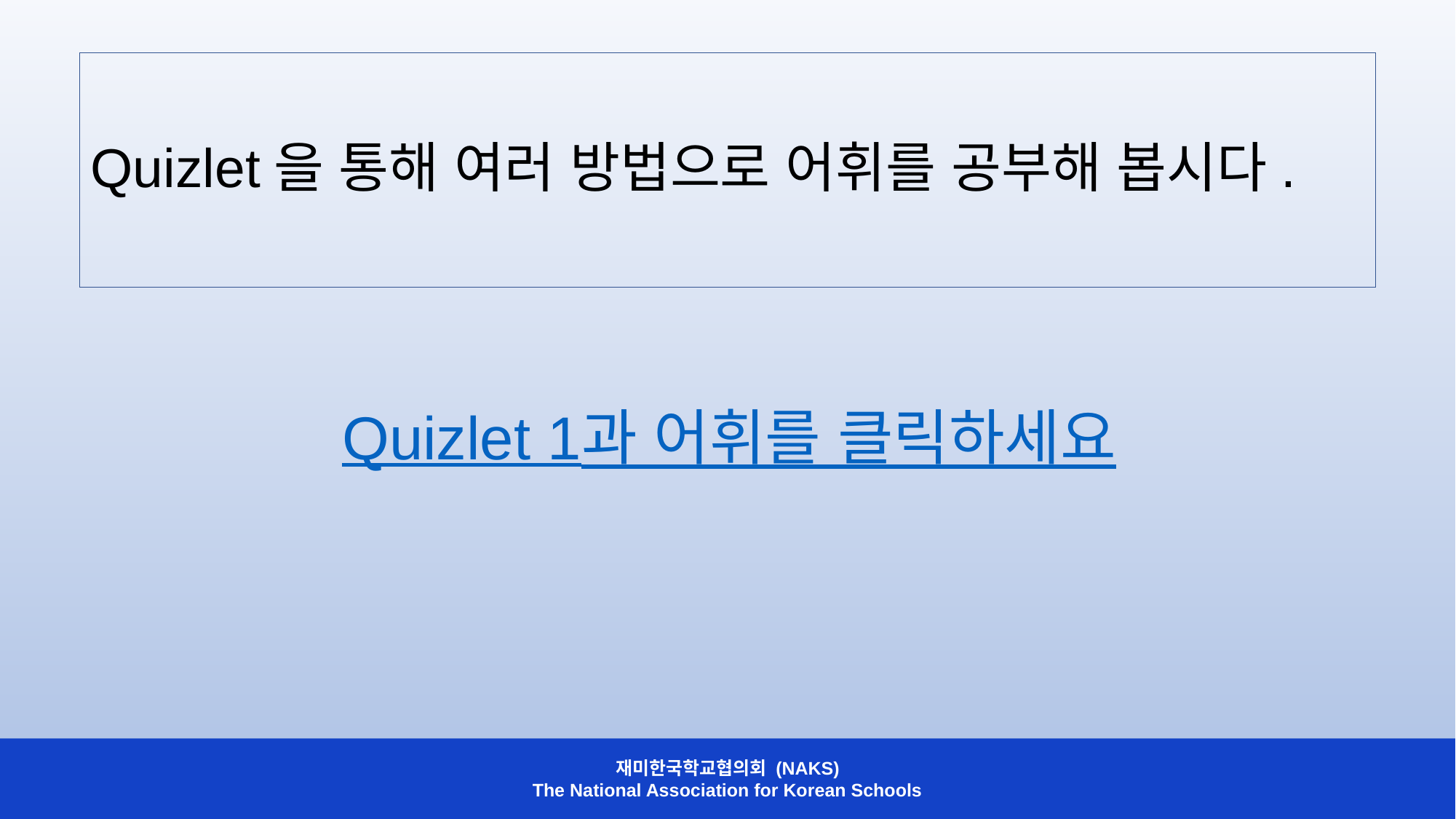

Quizlet을 통해 여러 방법으로 어휘를 공부해 봅시다.
Quizlet 1과 어휘를 클릭하세요
재미한국학교협의회 (NAKS)
The National Association for Korean Schools